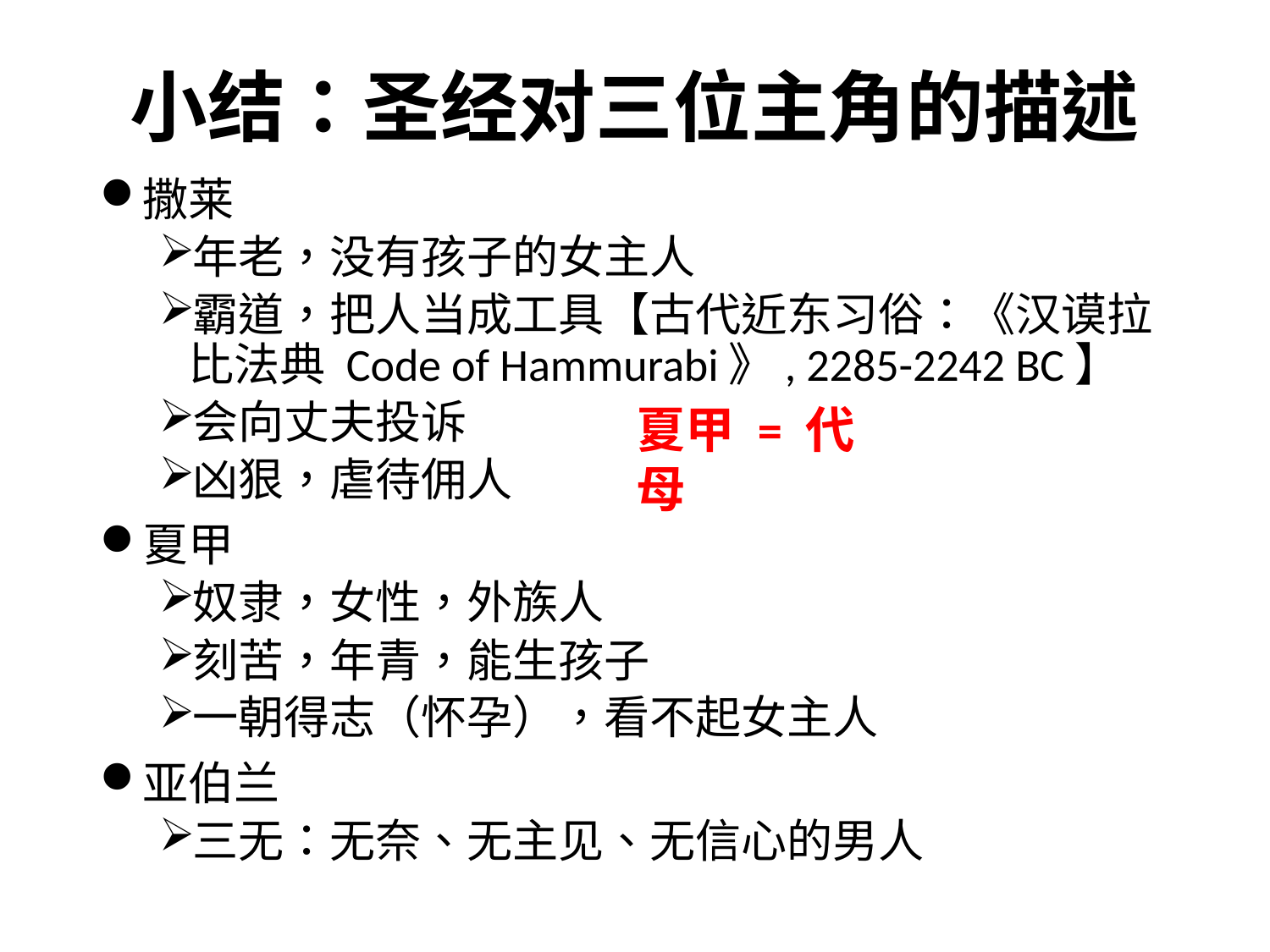

# 小结：圣经对三位主角的描述
撒莱
年老，没有孩子的女主人
霸道，把人当成工具【古代近东习俗：《汉谟拉比法典 Code of Hammurabi》, 2285-2242 BC】
会向丈夫投诉
凶狠，虐待佣人
夏甲
奴隶，女性，外族人
刻苦，年青，能生孩子
一朝得志（怀孕），看不起女主人
亚伯兰
三无：无奈、无主见、无信心的男人
夏甲 = 代母